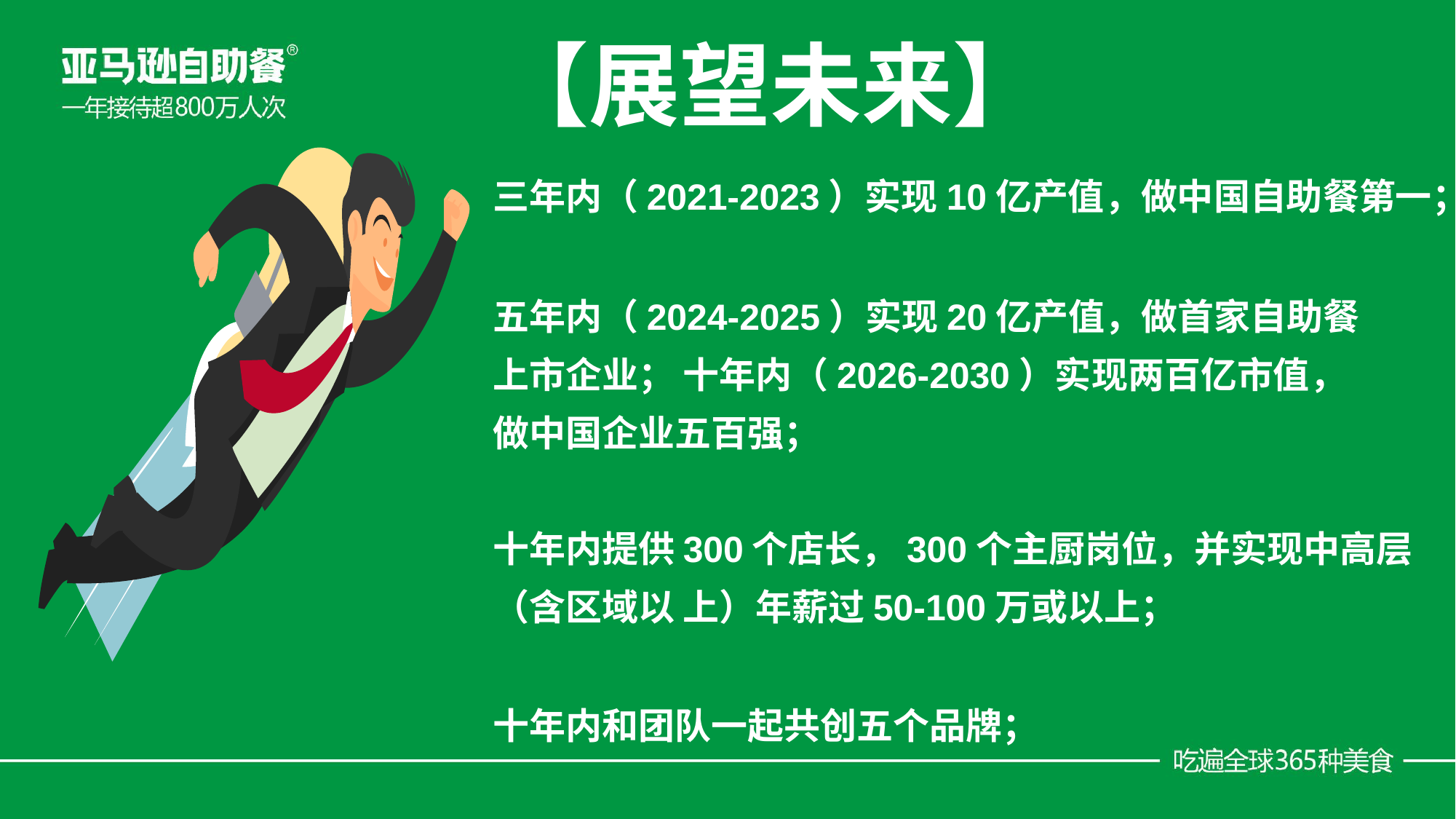

【展望未来】

三年内（2021-2023）实现10亿产值，做中国自助餐第一；

五年内（2024-2025）实现20亿产值，做首家自助餐上市企业； 十年内（2026-2030）实现两百亿市值，做中国企业五百强；

十年内提供300个店长，300个主厨岗位，并实现中高层（含区域以 上）年薪过50-100万或以上；

十年内和团队一起共创五个品牌；